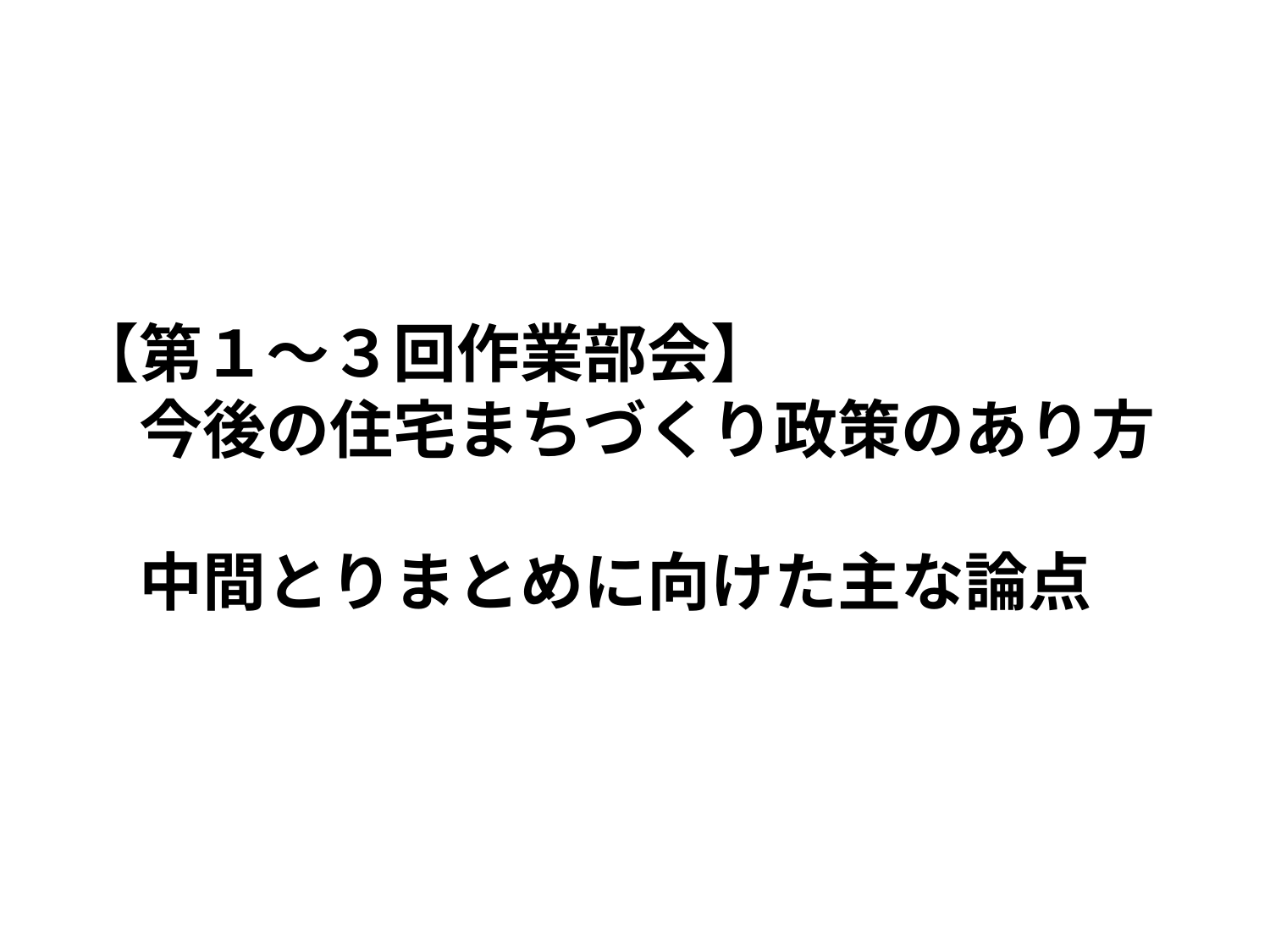

【第１～３回作業部会】
　今後の住宅まちづくり政策のあり方
　中間とりまとめに向けた主な論点